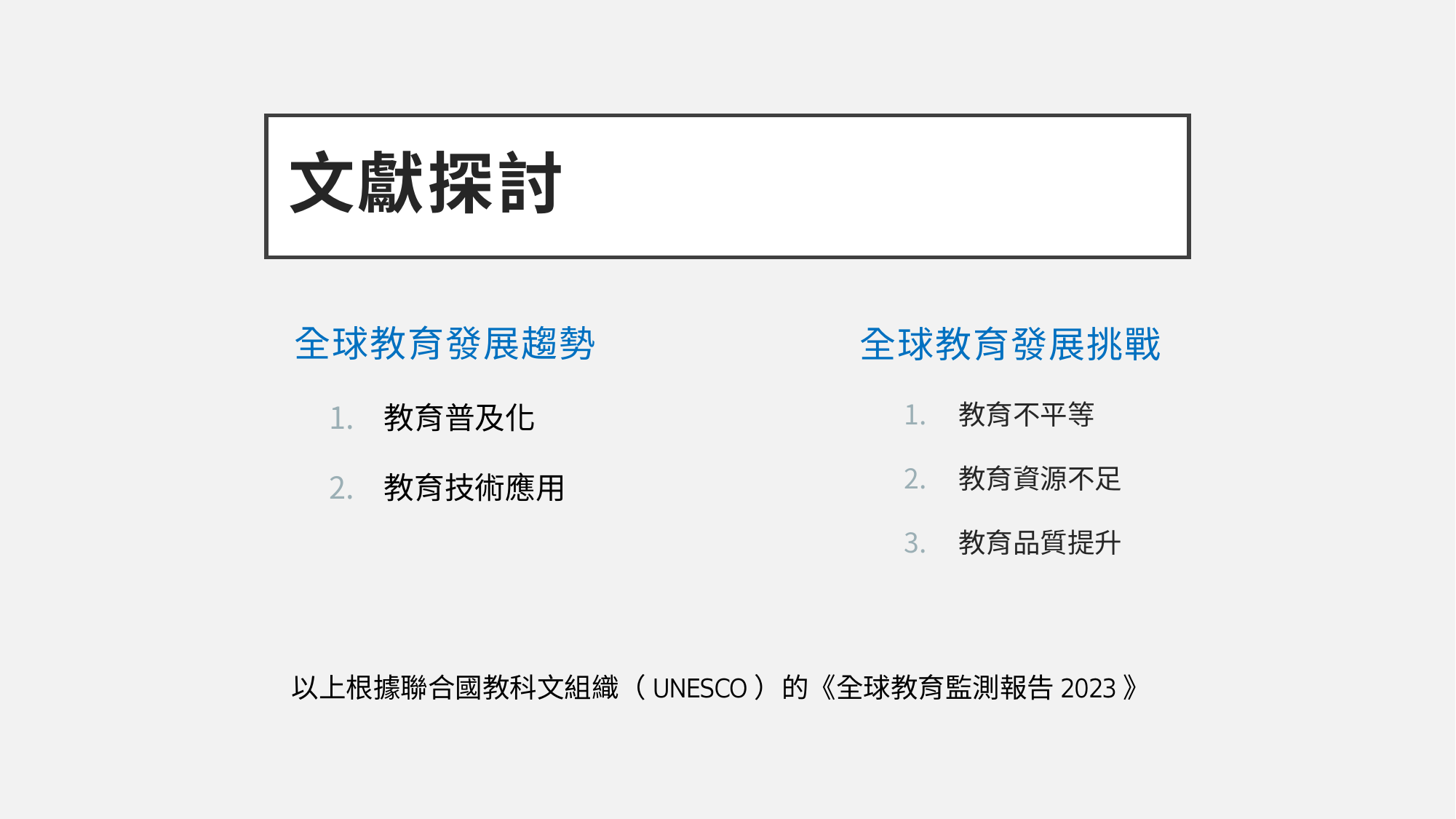

# 文獻探討
全球教育發展趨勢
全球教育發展挑戰
教育普及化
教育技術應用
教育不平等
教育資源不足
教育品質提升

以上根據聯合國教科文組織（UNESCO）的《全球教育監測報告2023》